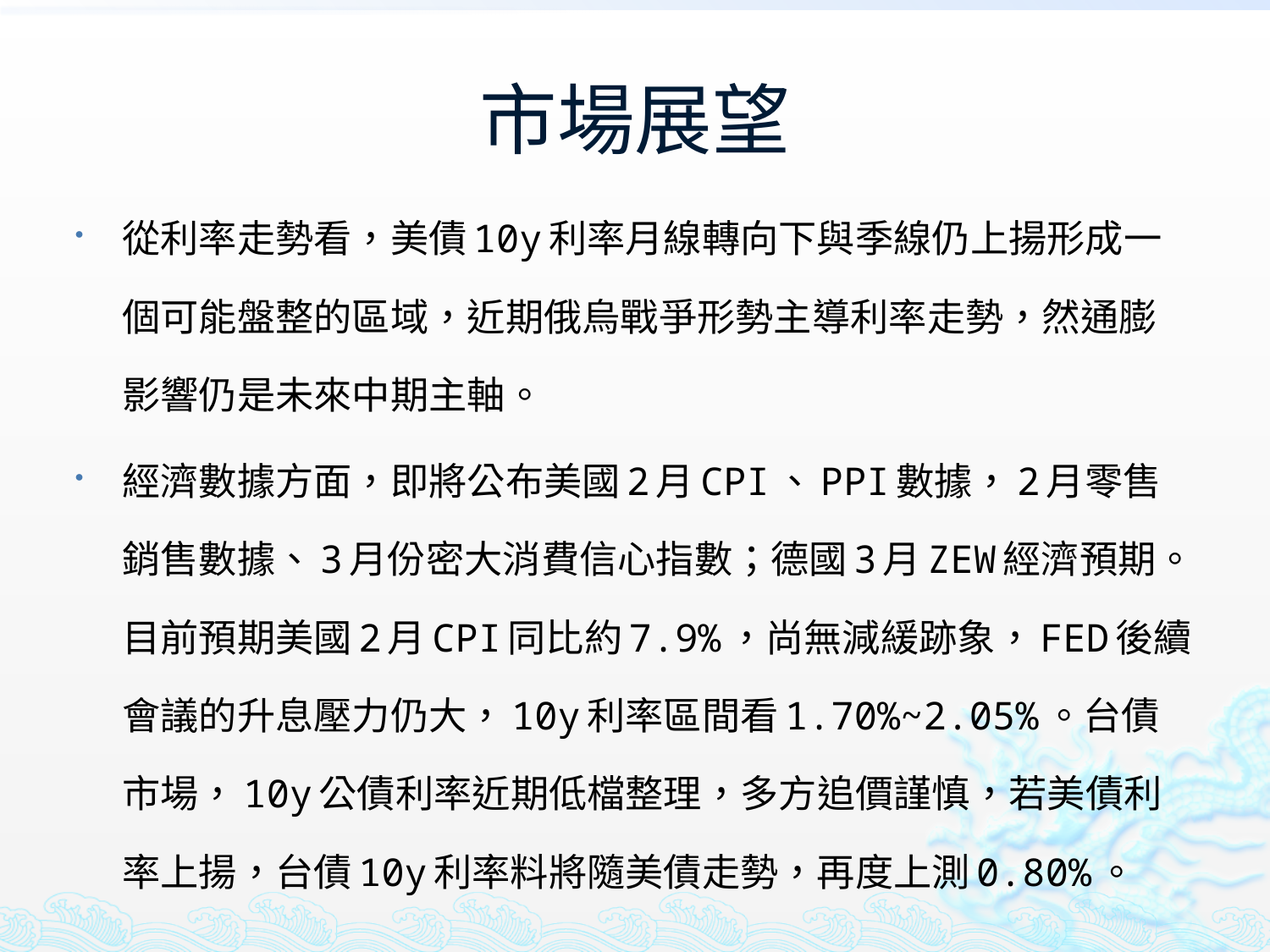

# 市場展望
從利率走勢看，美債10y利率月線轉向下與季線仍上揚形成一個可能盤整的區域，近期俄烏戰爭形勢主導利率走勢，然通膨影響仍是未來中期主軸。
經濟數據方面，即將公布美國2月CPI、PPI數據，2月零售銷售數據、3月份密大消費信心指數；德國3月ZEW經濟預期。目前預期美國2月CPI同比約7.9%，尚無減緩跡象，FED後續會議的升息壓力仍大，10y利率區間看1.70%~2.05%。台債市場，10y公債利率近期低檔整理，多方追價謹慎，若美債利率上揚，台債10y利率料將隨美債走勢，再度上測0.80%。